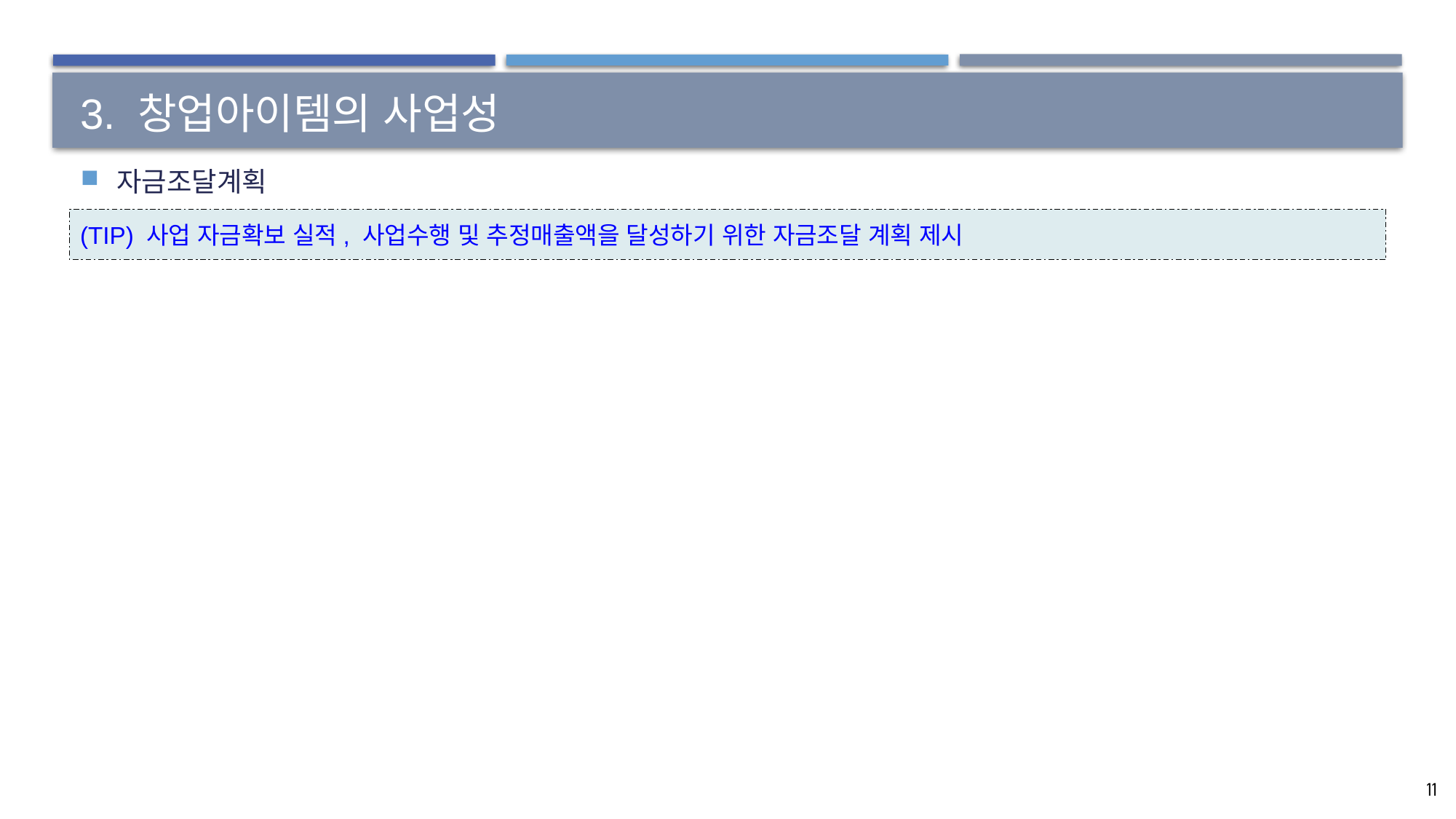

# 3. 창업아이템의 사업성
자금조달계획
(TIP) 사업 자금확보 실적, 사업수행 및 추정매출액을 달성하기 위한 자금조달 계획 제시
11